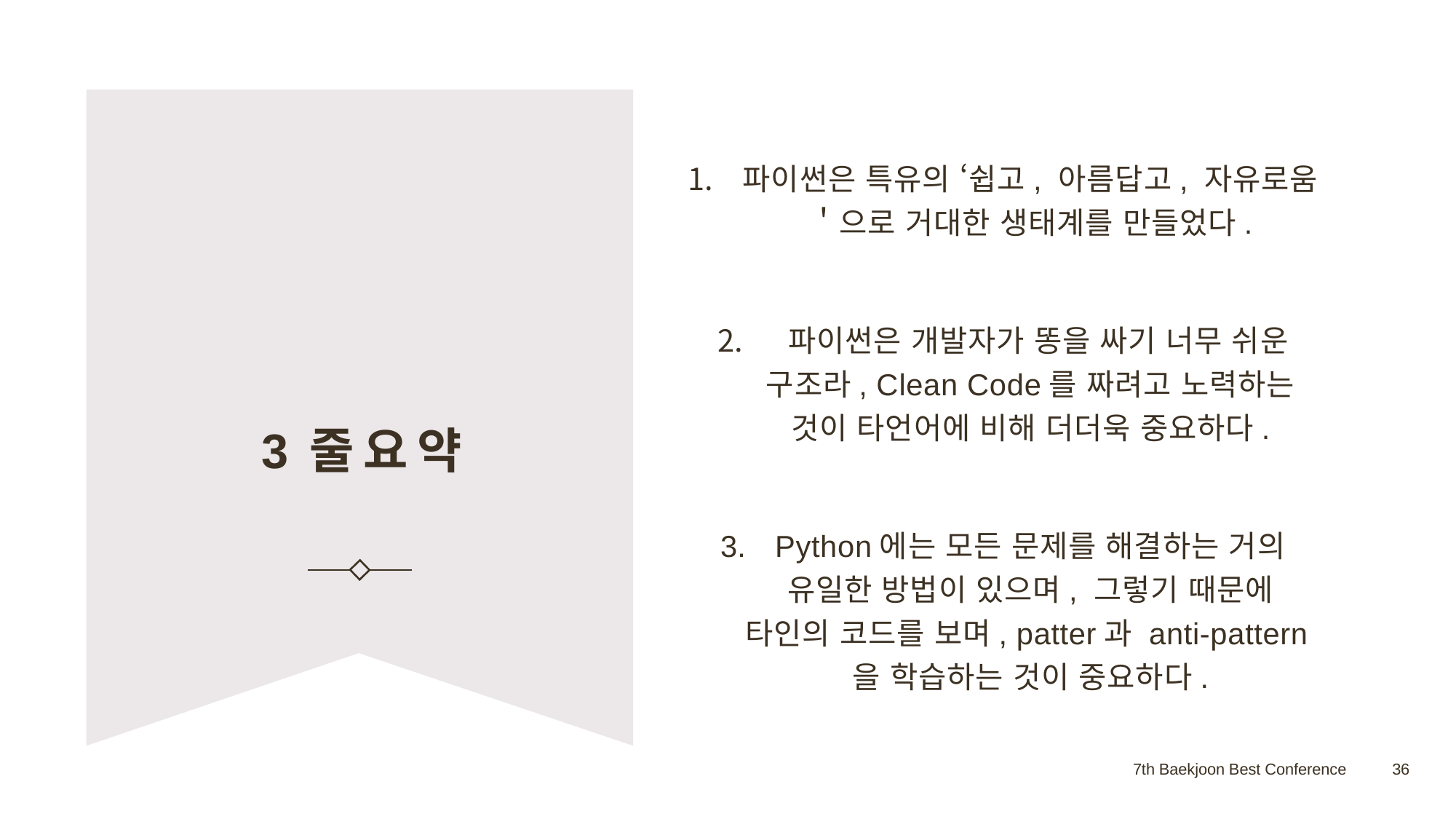

파이썬은 특유의 ‘쉽고, 아름답고, 자유로움＇으로 거대한 생태계를 만들었다.

 파이썬은 개발자가 똥을 싸기 너무 쉬운 구조라, Clean Code를 짜려고 노력하는 것이 타언어에 비해 더더욱 중요하다.

Python에는 모든 문제를 해결하는 거의 유일한 방법이 있으며, 그렇기 때문에 타인의 코드를 보며, patter과 anti-pattern을 학습하는 것이 중요하다.
# 3줄요약
36
7th Baekjoon Best Conference